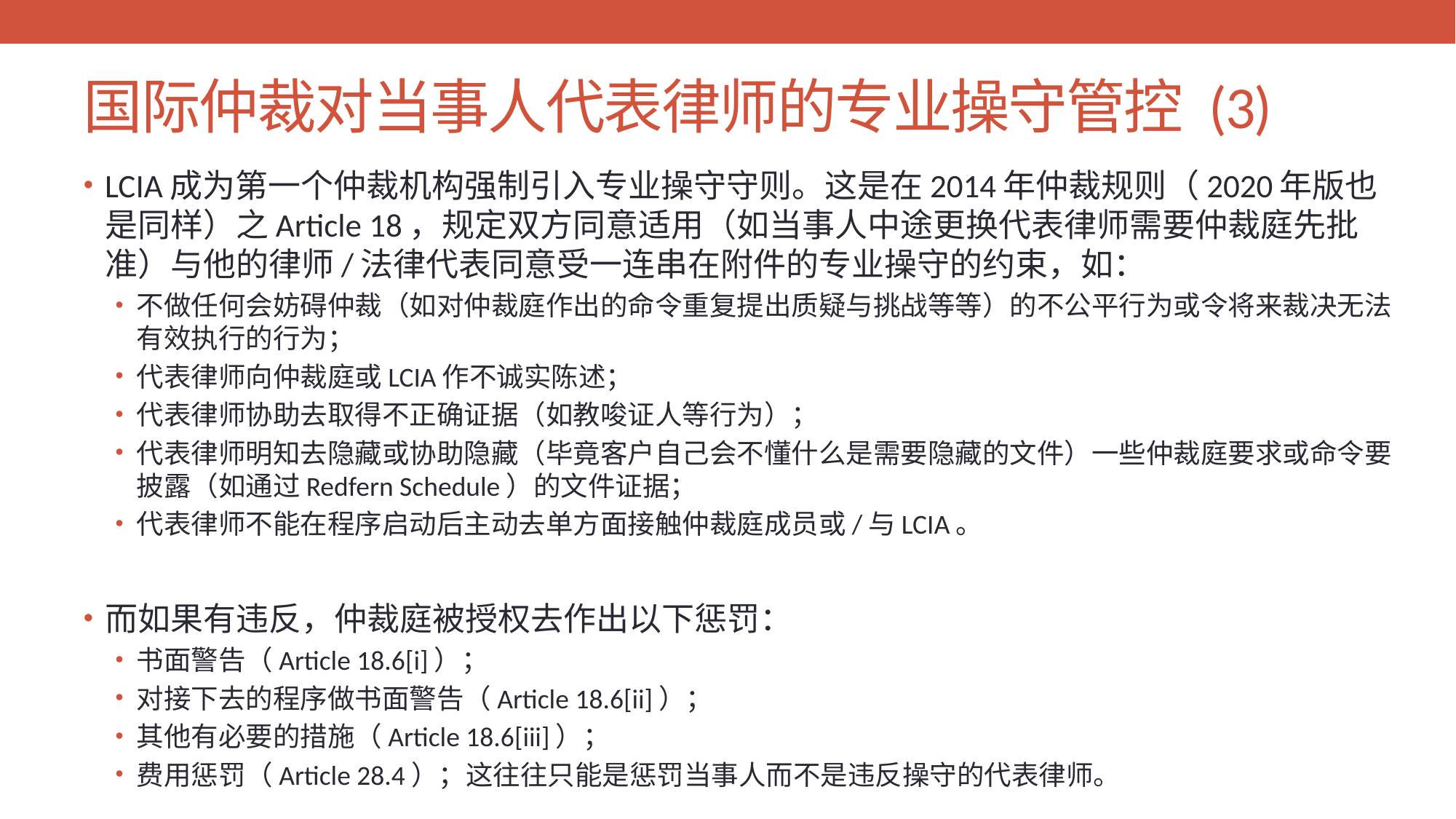

# 国际仲裁对当事人代表律师的专业操守管控 (3)
LCIA成为第一个仲裁机构强制引入专业操守守则。这是在2014年仲裁规则（2020年版也是同样）之Article 18，规定双方同意适用（如当事人中途更换代表律师需要仲裁庭先批准）与他的律师/法律代表同意受一连串在附件的专业操守的约束，如：
不做任何会妨碍仲裁（如对仲裁庭作出的命令重复提出质疑与挑战等等）的不公平行为或令将来裁决无法有效执行的行为；
代表律师向仲裁庭或LCIA作不诚实陈述；
代表律师协助去取得不正确证据（如教唆证人等行为）；
代表律师明知去隐藏或协助隐藏（毕竟客户自己会不懂什么是需要隐藏的文件）一些仲裁庭要求或命令要披露（如通过Redfern Schedule）的文件证据；
代表律师不能在程序启动后主动去单方面接触仲裁庭成员或/与LCIA。

而如果有违反，仲裁庭被授权去作出以下惩罚：
书面警告（Article 18.6[i]）；
对接下去的程序做书面警告（Article 18.6[ii]）；
其他有必要的措施（Article 18.6[iii]）；
费用惩罚（Article 28.4）；这往往只能是惩罚当事人而不是违反操守的代表律师。